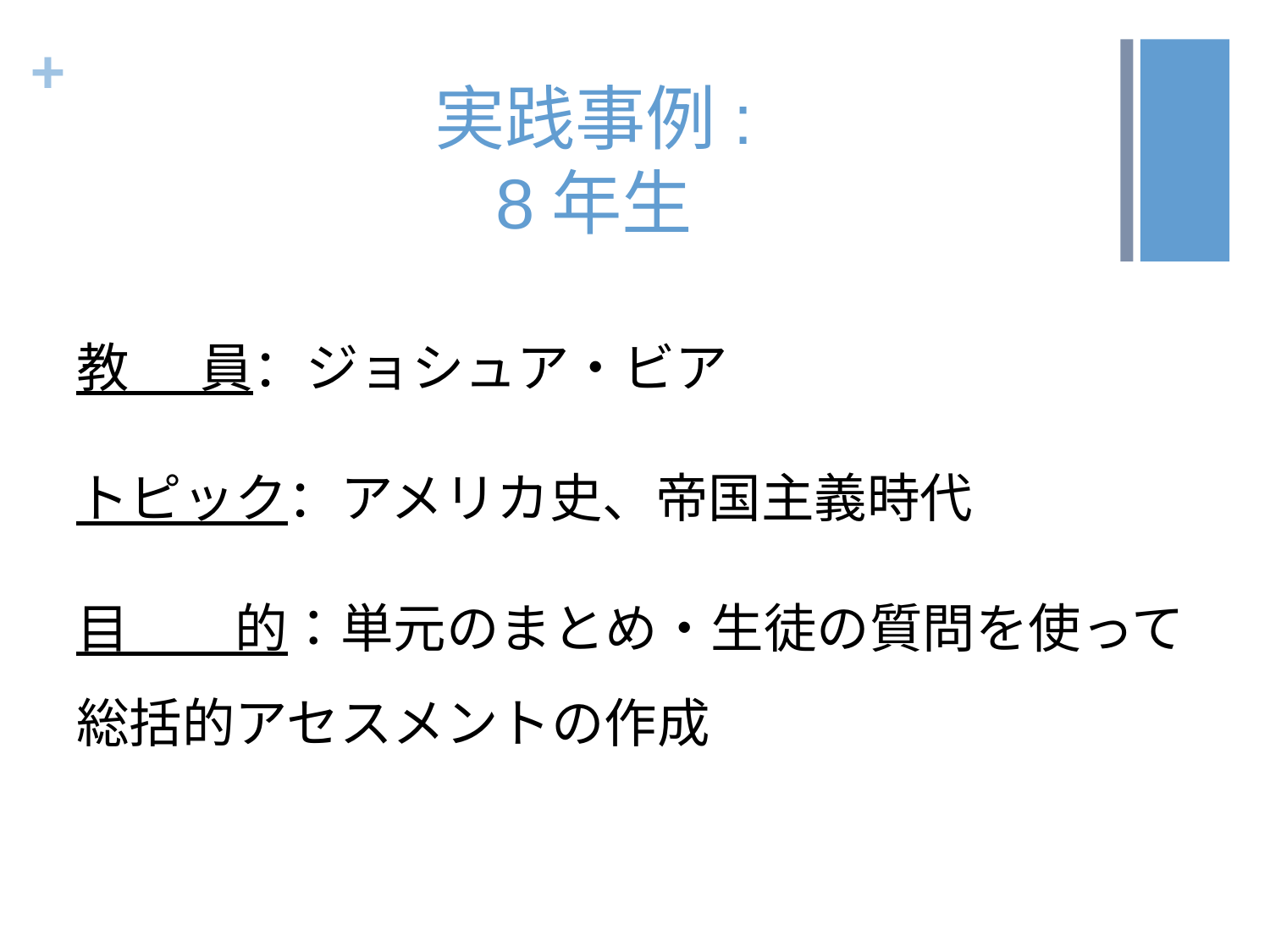

# 実践事例: 8年生
教      員：ジョシュア・ビア
トピック：アメリカ史、帝国主義時代
目　　的：単元のまとめ・生徒の質問を使って総括的アセスメントの作成